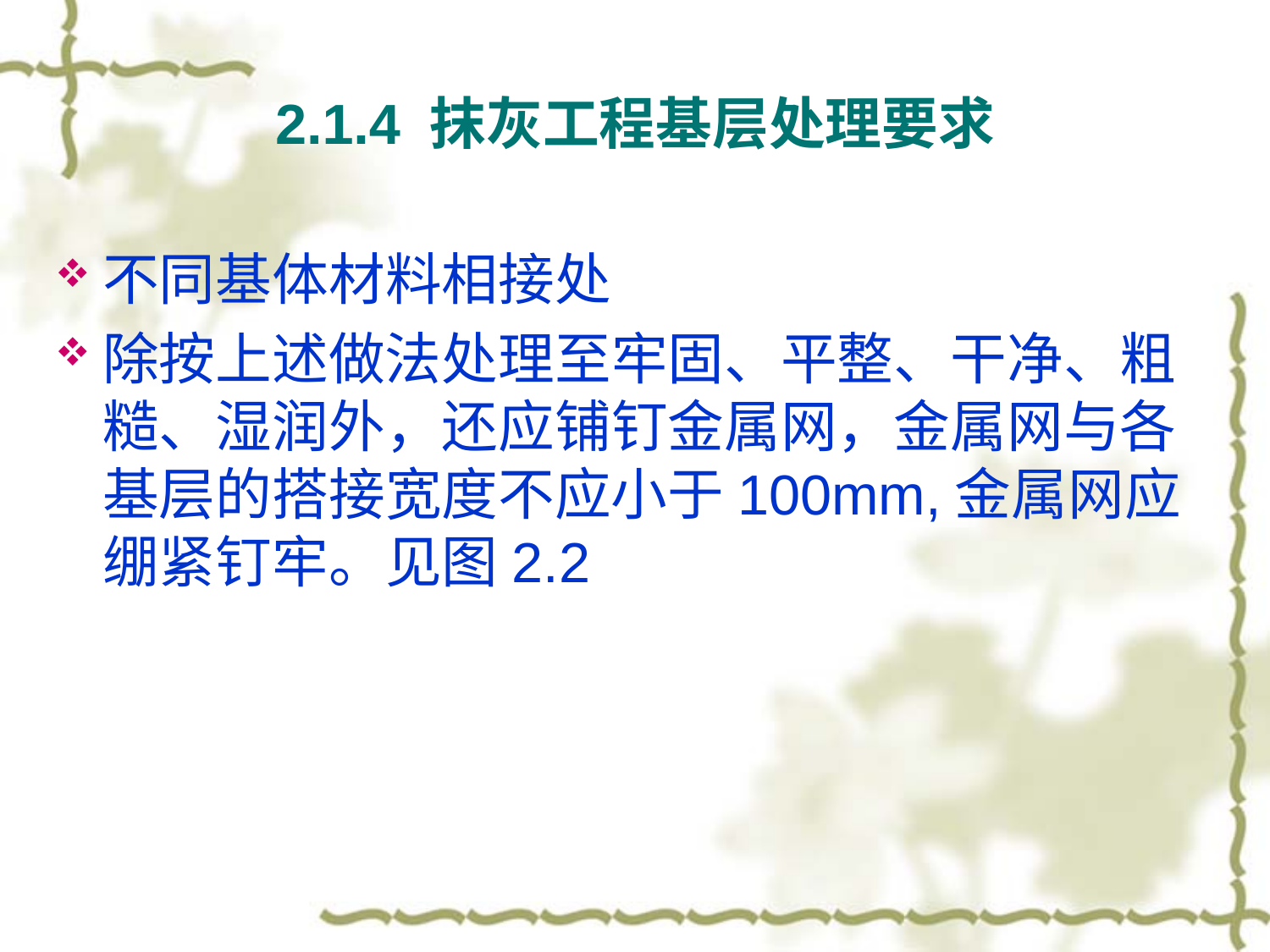

# 2.1.4 抹灰工程基层处理要求

不同基体材料相接处
除按上述做法处理至牢固、平整、干净、粗糙、湿润外，还应铺钉金属网，金属网与各基层的搭接宽度不应小于100mm,金属网应绷紧钉牢。见图2.2